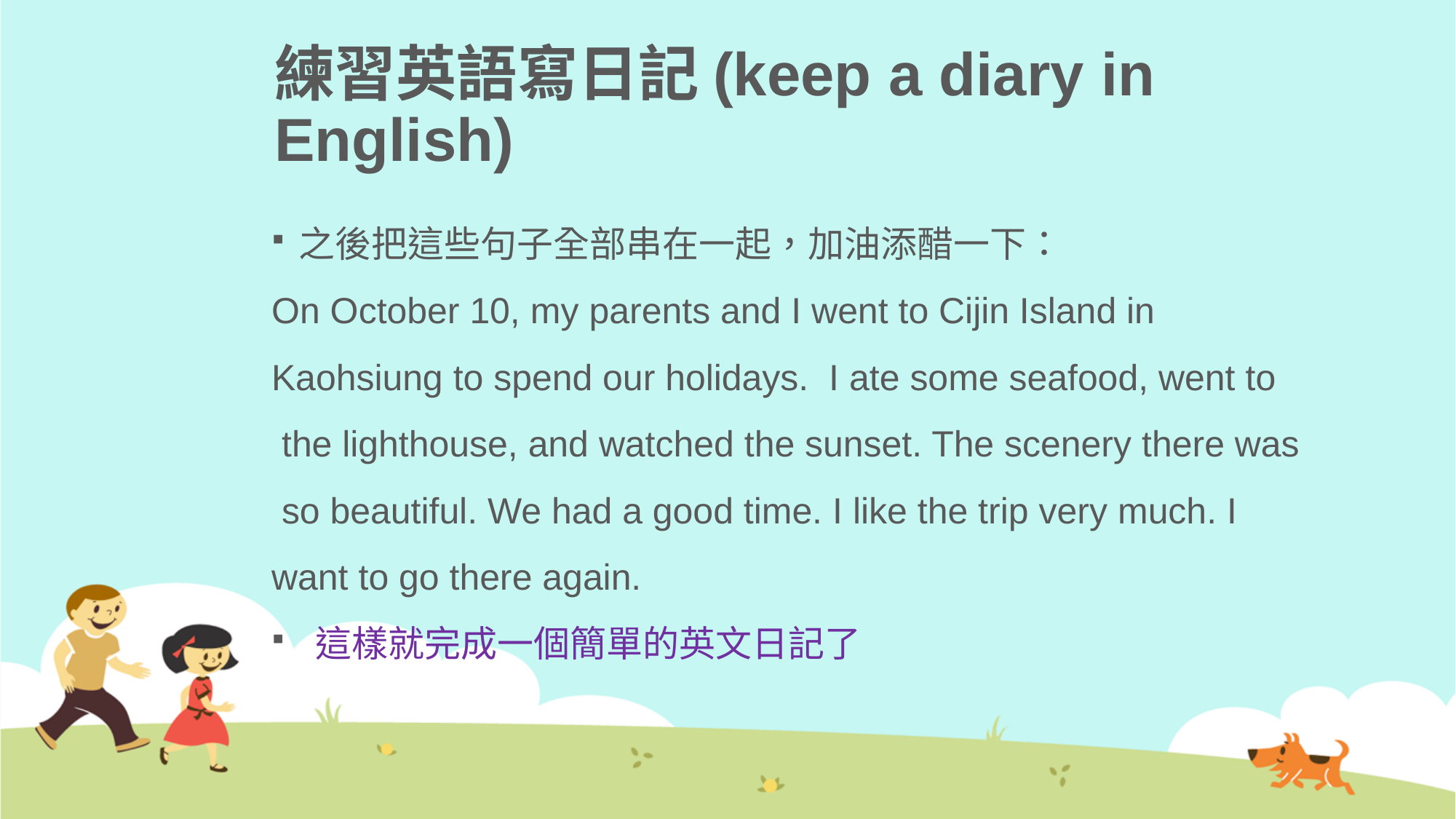

# 練習英語寫日記(keep a diary in English)
之後把這些句子全部串在一起，加油添醋一下：
On October 10, my parents and I went to Cijin Island in
Kaohsiung to spend our holidays.  I ate some seafood, went to
 the lighthouse, and watched the sunset. The scenery there was
 so beautiful. We had a good time. I like the trip very much. I
want to go there again.
 這樣就完成一個簡單的英文日記了